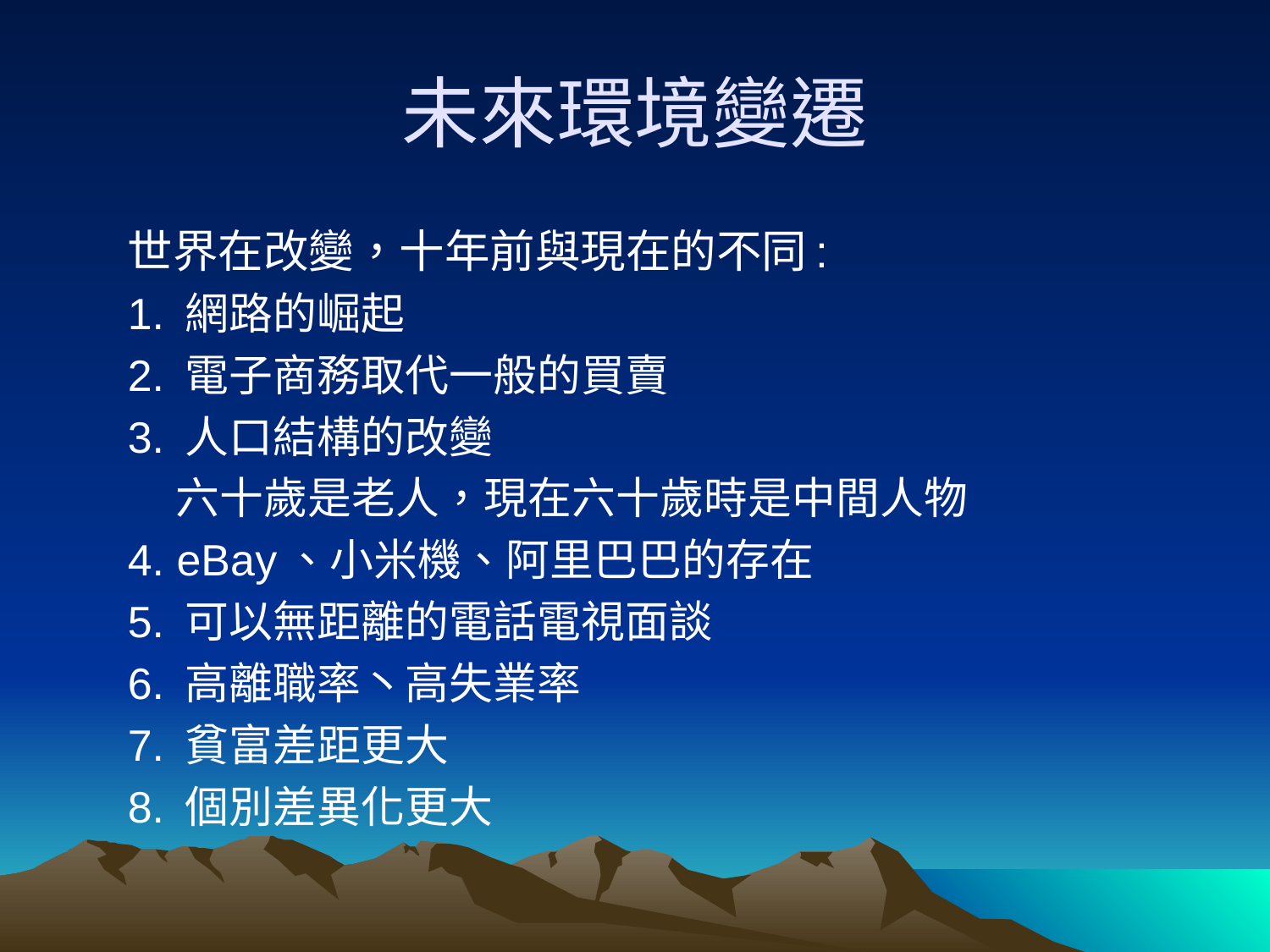

# 未來環境變遷
世界在改變，十年前與現在的不同:
1. 網路的崛起
2. 電子商務取代一般的買賣
3. 人口結構的改變
    六十歲是老人，現在六十歲時是中間人物
4. eBay、小米機、阿里巴巴的存在
5. 可以無距離的電話電視面談
6. 高離職率丶高失業率
7. 貧富差距更大
8. 個別差異化更大